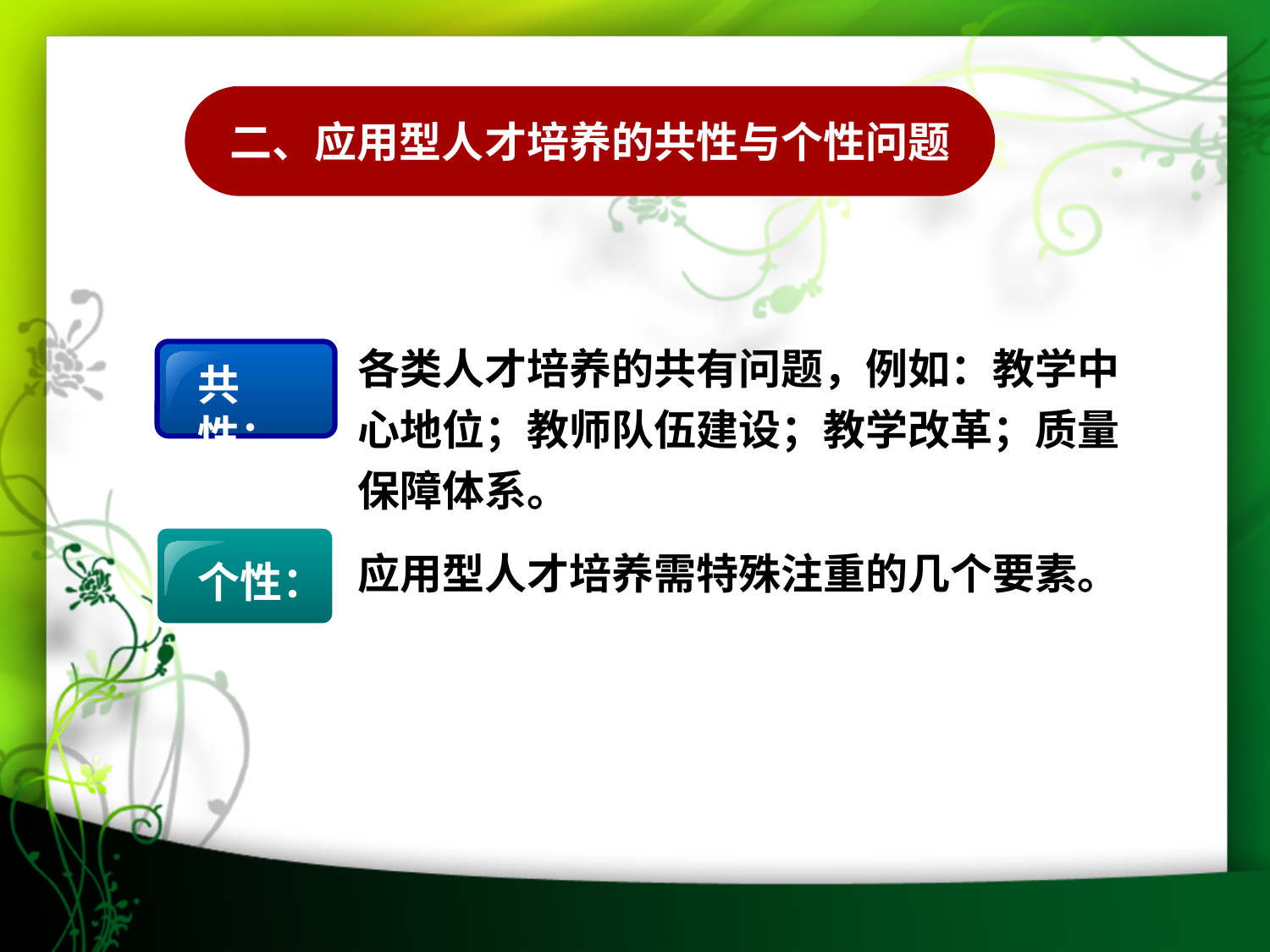

二、应用型人才培养的共性与个性问题

各类人才培养的共有问题，例如：教学中心地位；教师队伍建设；教学改革；质量保障体系。

共性：

应用型人才培养需特殊注重的几个要素。

个性：